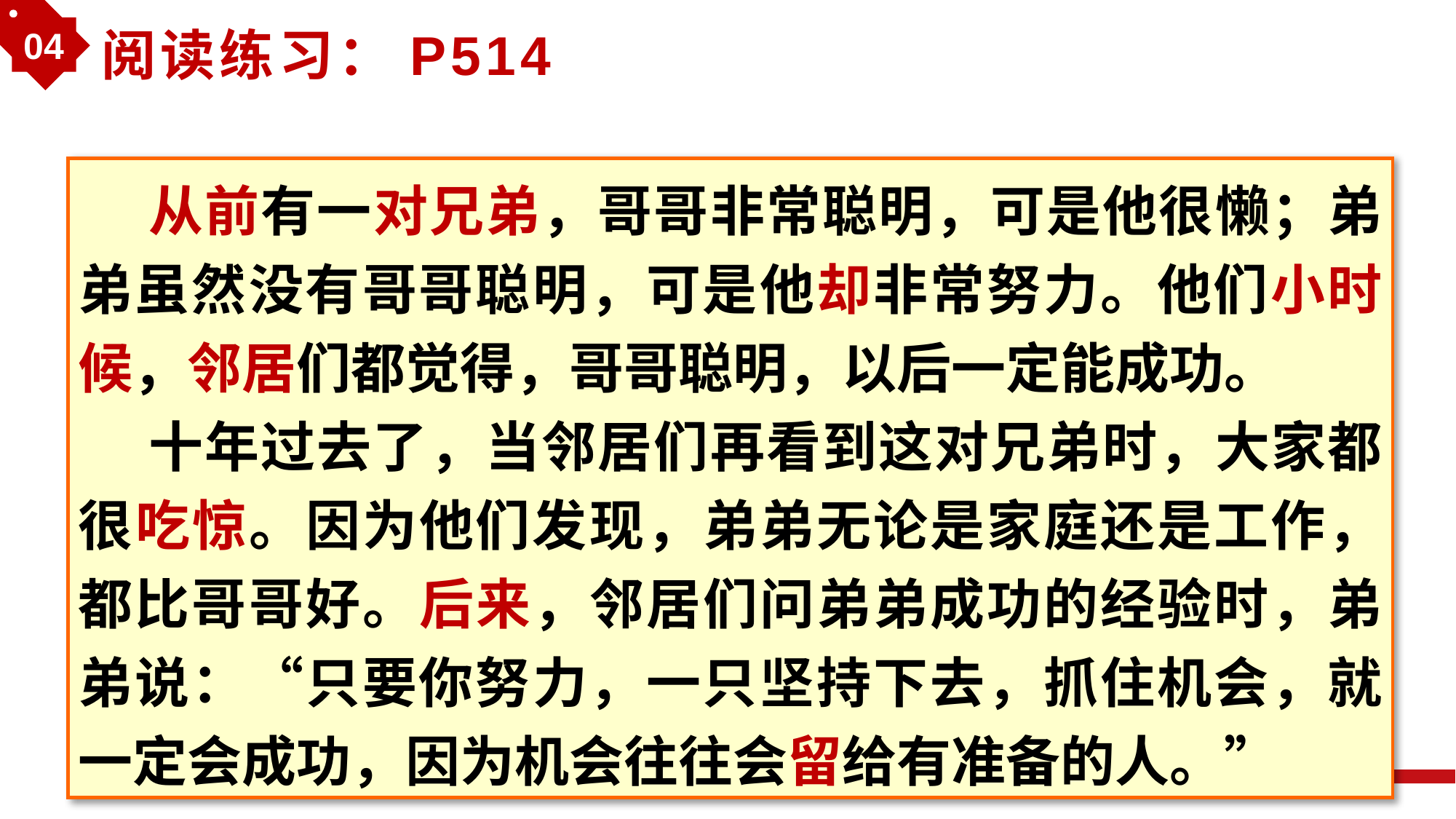

04
阅读练习：P514
    从前有一对兄弟，哥哥非常聪明，可是他很懒；弟弟虽然没有哥哥聪明，可是他却非常努力。他们小时候，邻居们都觉得，哥哥聪明，以后一定能成功。
    十年过去了，当邻居们再看到这对兄弟时，大家都很吃惊。因为他们发现，弟弟无论是家庭还是工作，都比哥哥好。后来，邻居们问弟弟成功的经验时，弟弟说：“只要你努力，一只坚持下去，抓住机会，就一定会成功，因为机会往往会留给有准备的人。”